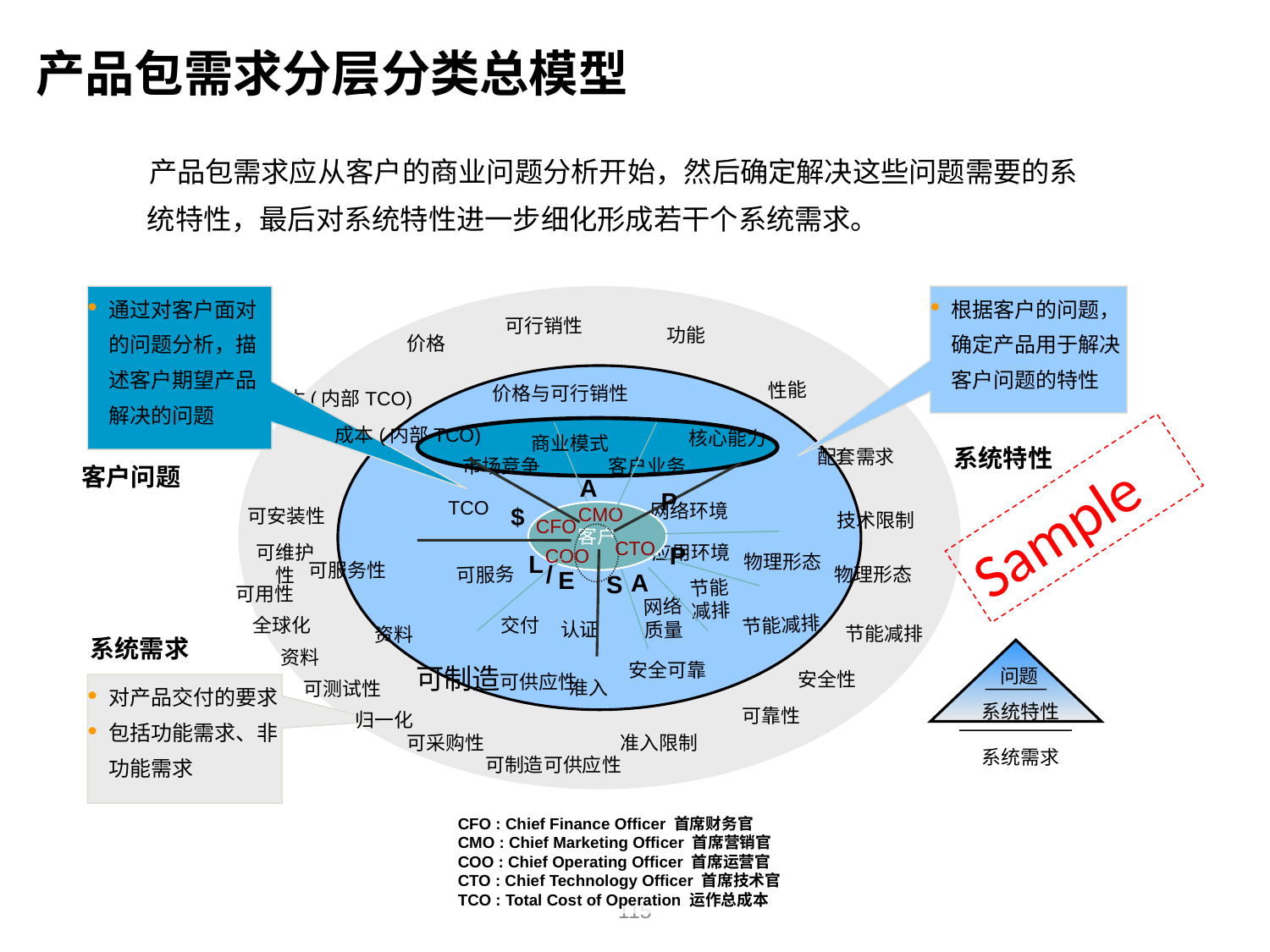

产品包需求分层分类总模型
     产品包需求应从客户的商业问题分析开始，然后确定解决这些问题需要的系统特性，最后对系统特性进一步细化形成若干个系统需求。
通过对客户面对的问题分析，描述客户期望产品解决的问题

根据客户的问题，确定产品用于解决客户问题的特性
可行销性
 功能
价格

 性能
价格与可行销性
成本(内部TCO)
成本(内部TCO)
核心能力

商业模式

系统特性
配套需求
市场竞争
客户业务
客户问题

A
P
TCO
网络环境
CMO
$
技术限制
客户
可安装性
CFO

CTO

应用环境
P
COO
可维护性

物理形态
L
可服务性

/
物理形态

E
A
S
可服务

可用性
节能减排
网络质量
全球化
交付
认证
节能减排
  资料
系统需求
节能减排
  资料

可制造可供应性
安全可靠
问题
准入
可测试性
安全性
对产品交付的要求
包括功能需求、非功能需求
系统特性
归一化
可靠性
可采购性
准入限制
系统需求
可制造可供应性
Sample
CFO : Chief Finance Officer 首席财务官
CMO : Chief Marketing Officer 首席营销官
COO : Chief Operating Officer 首席运营官
CTO : Chief Technology Officer 首席技术官
TCO : Total Cost of Operation 运作总成本
115